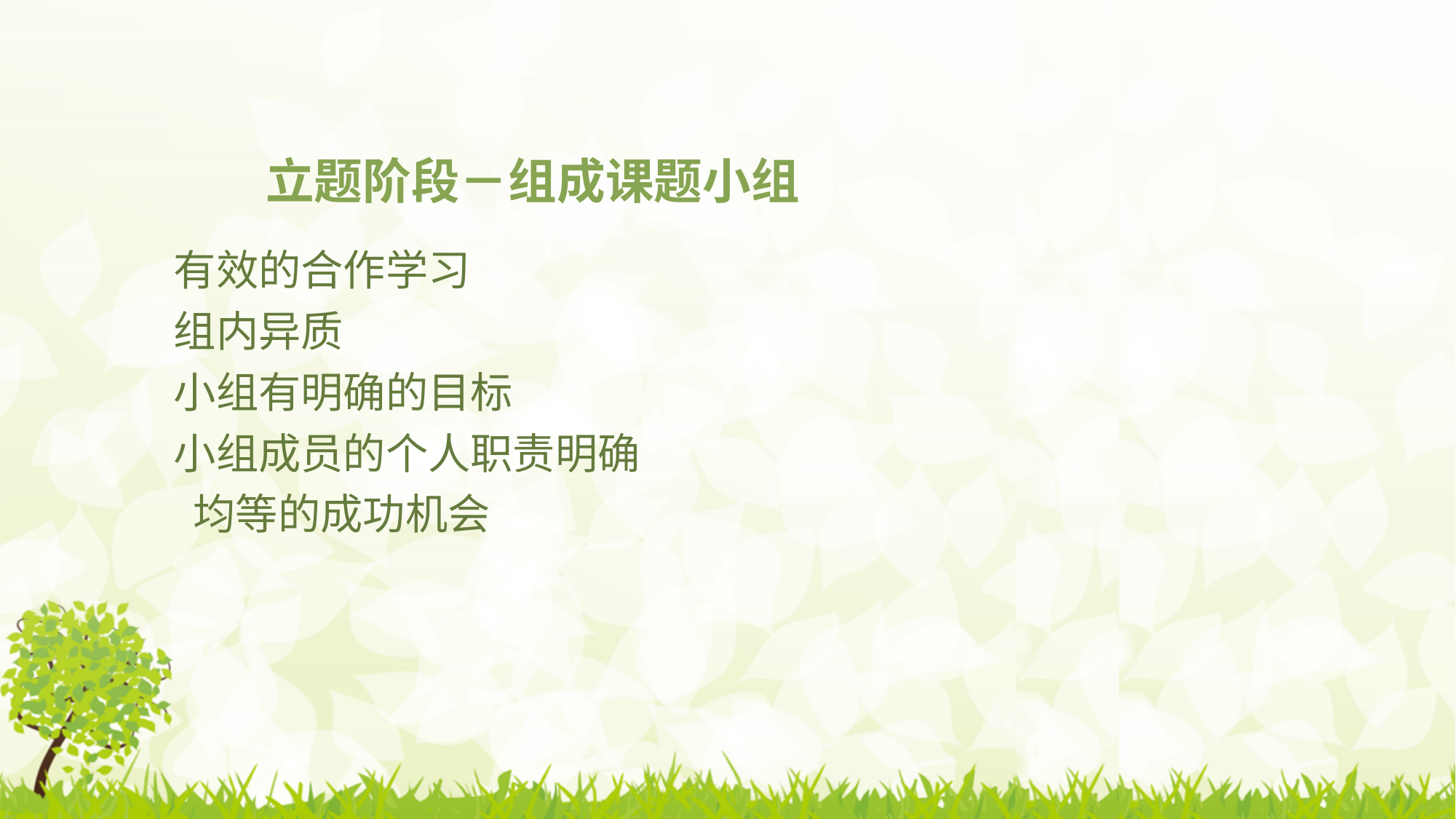

# 立题阶段－组成课题小组
有效的合作学习
组内异质
小组有明确的目标
小组成员的个人职责明确
 均等的成功机会